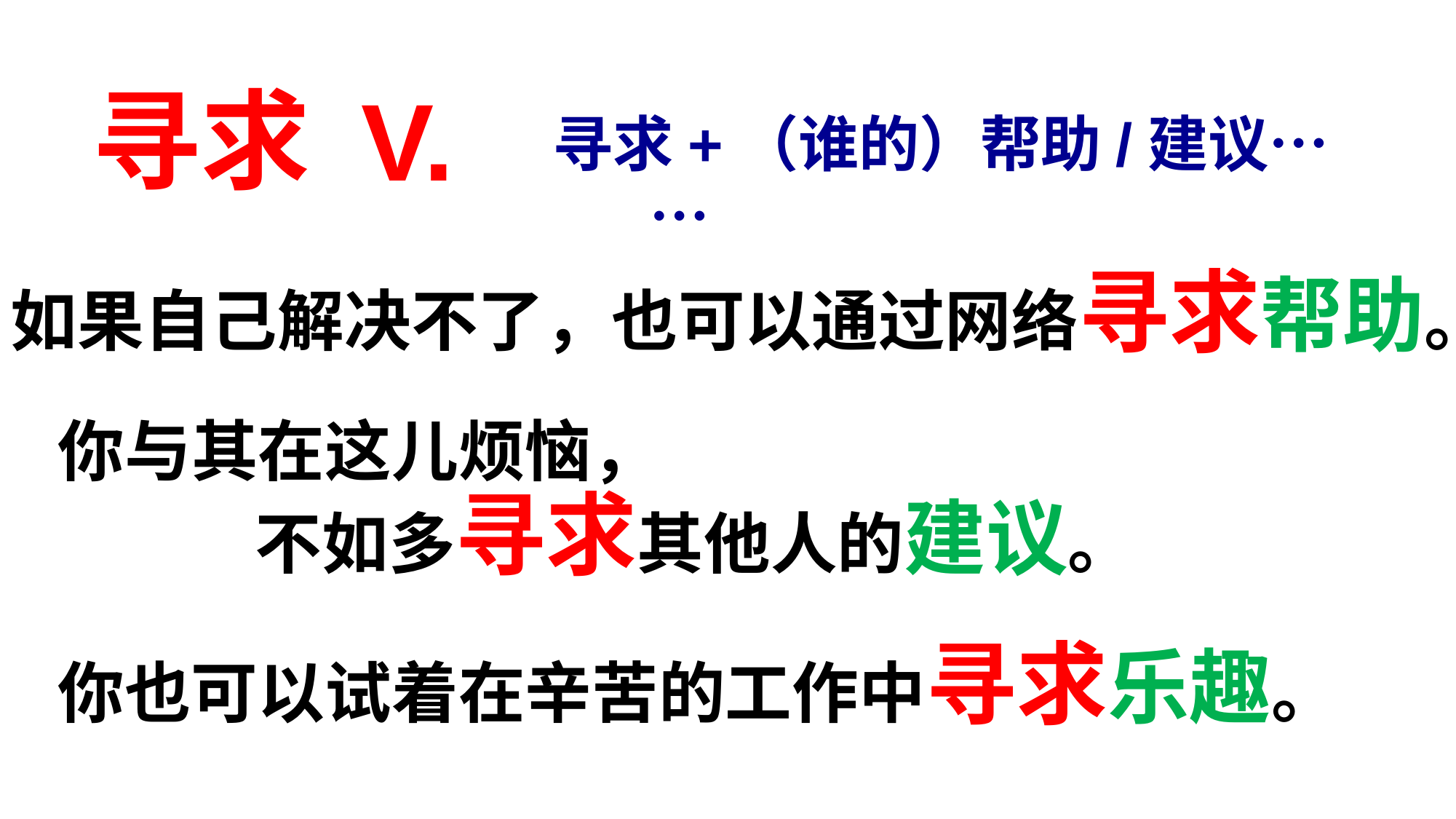

# 寻求 V.
寻求+（谁的）帮助/建议……
如果自己解决不了，也可以通过网络寻求帮助。
你与其在这儿烦恼，
            不如多寻求其他人的建议。
你也可以试着在辛苦的工作中寻求乐趣。